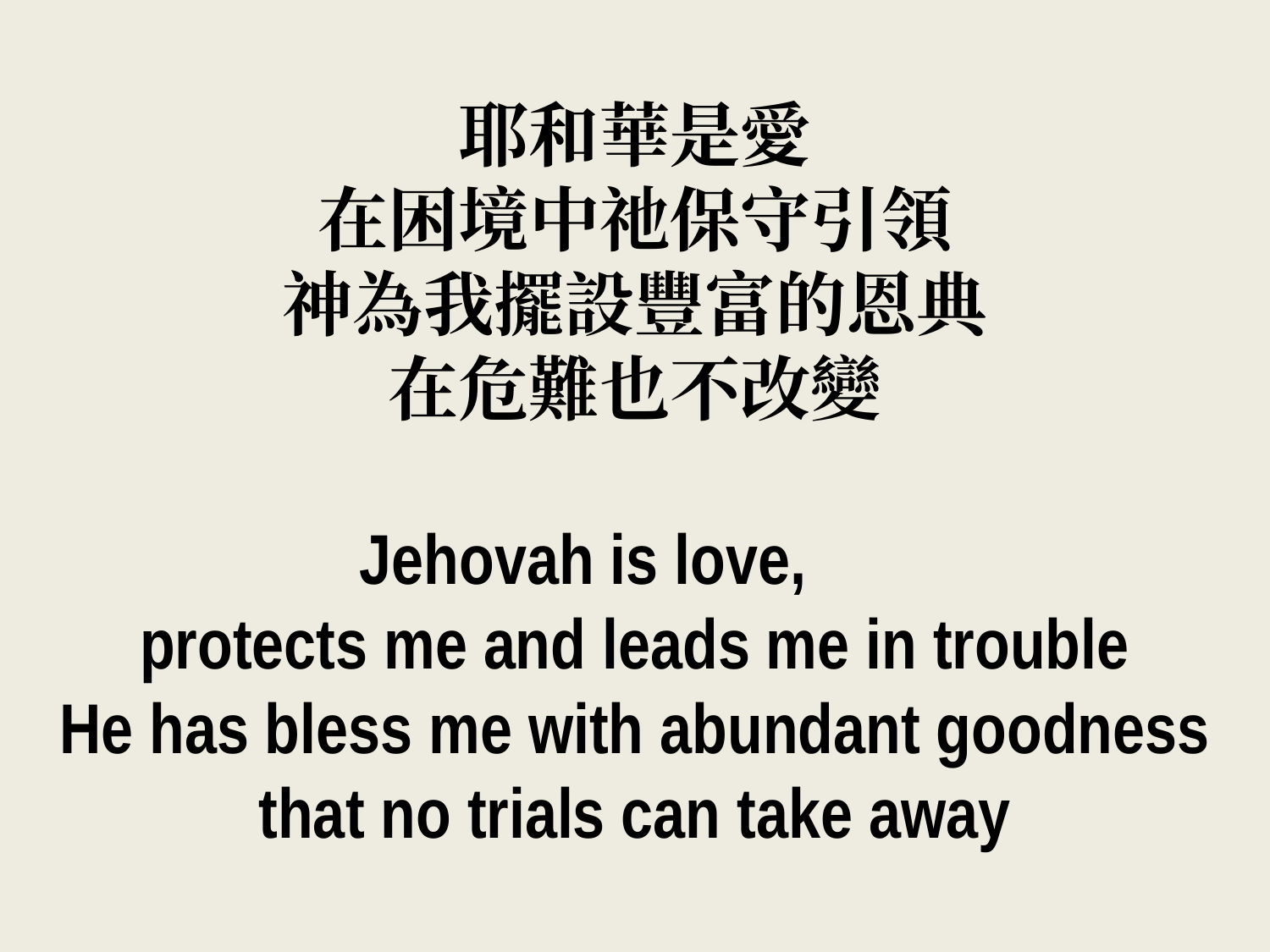

耶和華是愛
在困境中祂保守引領
神為我擺設豐富的恩典
在危難也不改變

Jehovah is love,
protects me and leads me in trouble
He has bless me with abundant goodness
that no trials can take away